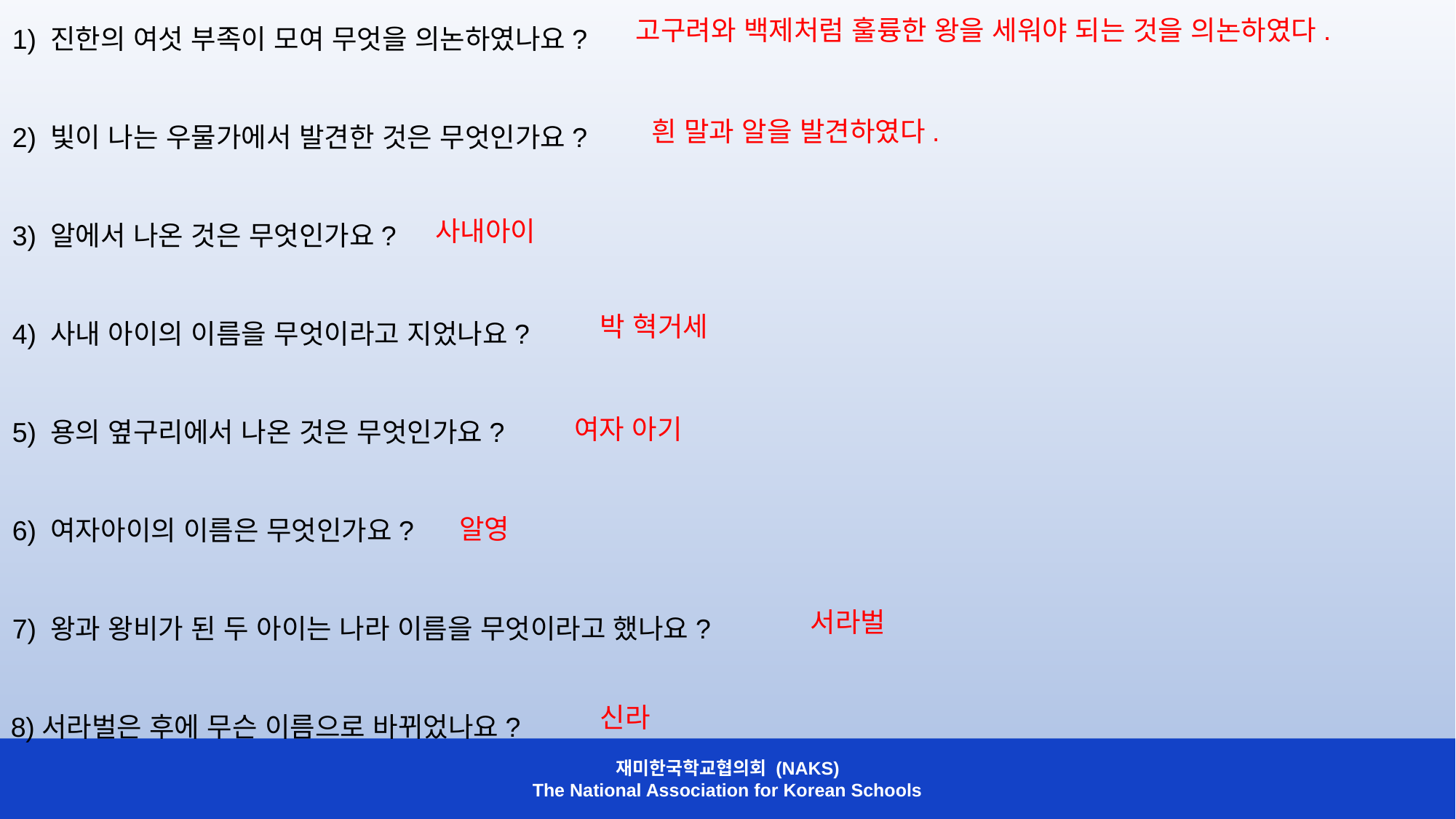

1) 진한의 여섯 부족이 모여 무엇을 의논하였나요?

2) 빛이 나는 우물가에서 발견한 것은 무엇인가요?

3) 알에서 나온 것은 무엇인가요?

4) 사내 아이의 이름을 무엇이라고 지었나요?

5) 용의 옆구리에서 나온 것은 무엇인가요?

6) 여자아이의 이름은 무엇인가요?

7) 왕과 왕비가 된 두 아이는 나라 이름을 무엇이라고 했나요?

8)서라벌은 후에 무슨 이름으로 바뀌었나요?
고구려와 백제처럼 훌륭한 왕을 세워야 되는 것을 의논하였다.
흰 말과 알을 발견하였다.
사내아이
박 혁거세
여자 아기
알영
서라벌
신라
재미한국학교협의회 (NAKS)
The National Association for Korean Schools